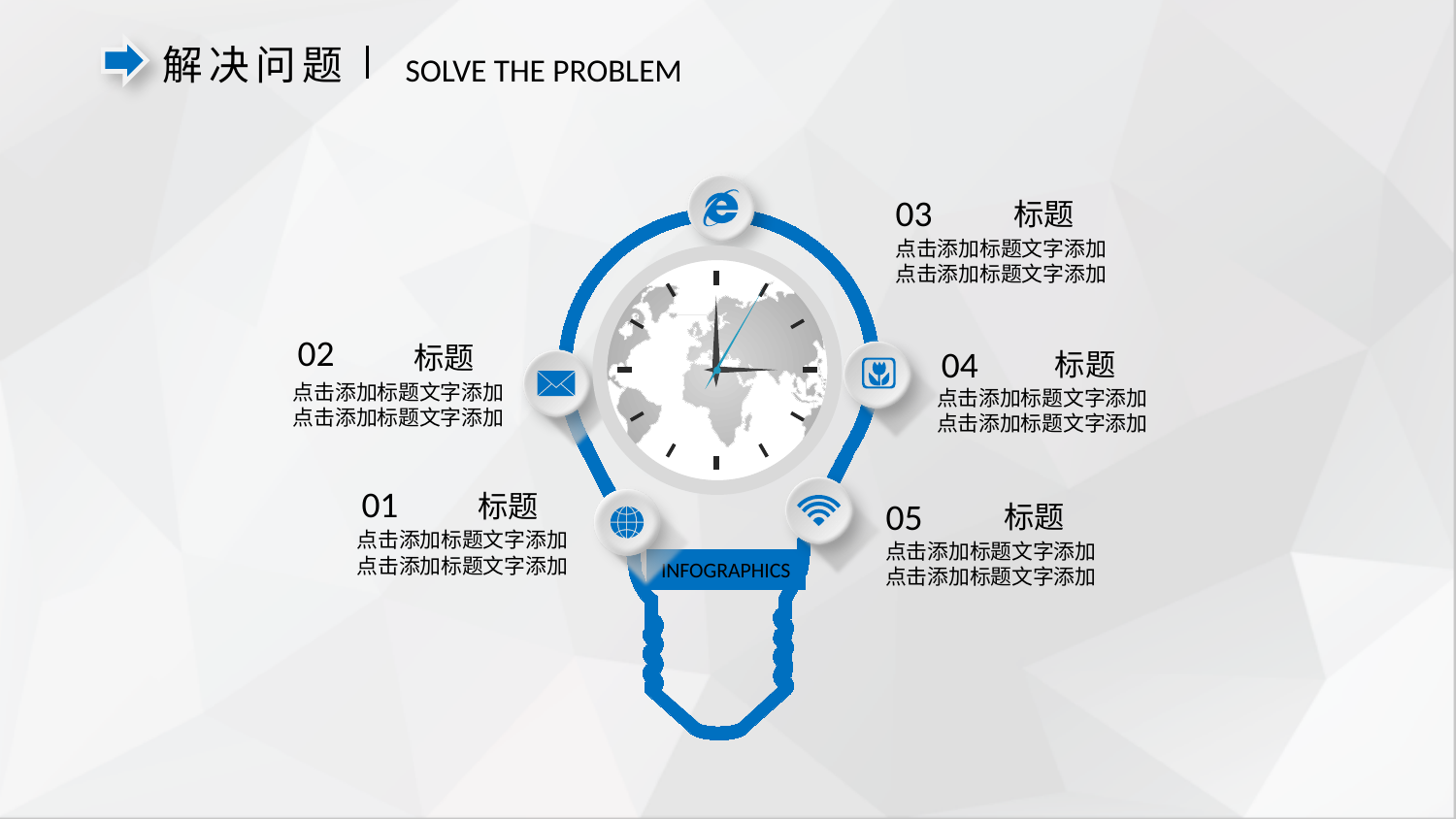

解决问题

SOLVE THE PROBLEM

03
标题

INFOGRAPHICS

点击添加标题文字添加
点击添加标题文字添加

02
标题
04
标题

点击添加标题文字添加
点击添加标题文字添加
点击添加标题文字添加
点击添加标题文字添加
01

标题
05

标题
点击添加标题文字添加
点击添加标题文字添加
点击添加标题文字添加
点击添加标题文字添加
延时符